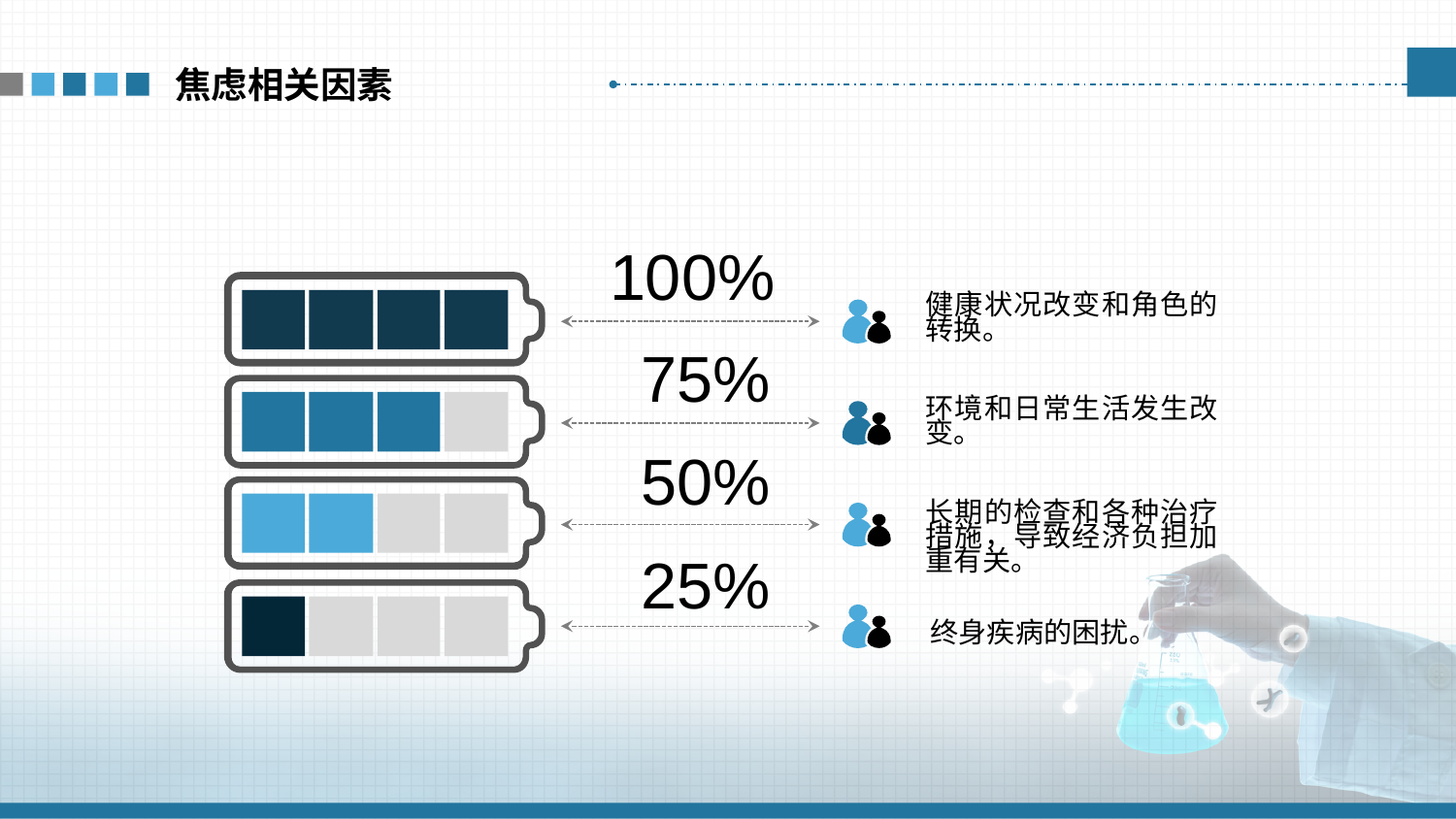

焦虑相关因素

100%
健康状况改变和角色的转换。

75%

环境和日常生活发生改变。

50%

长期的检查和各种治疗措施，导致经济负担加重有关。

25%

终身疾病的困扰。